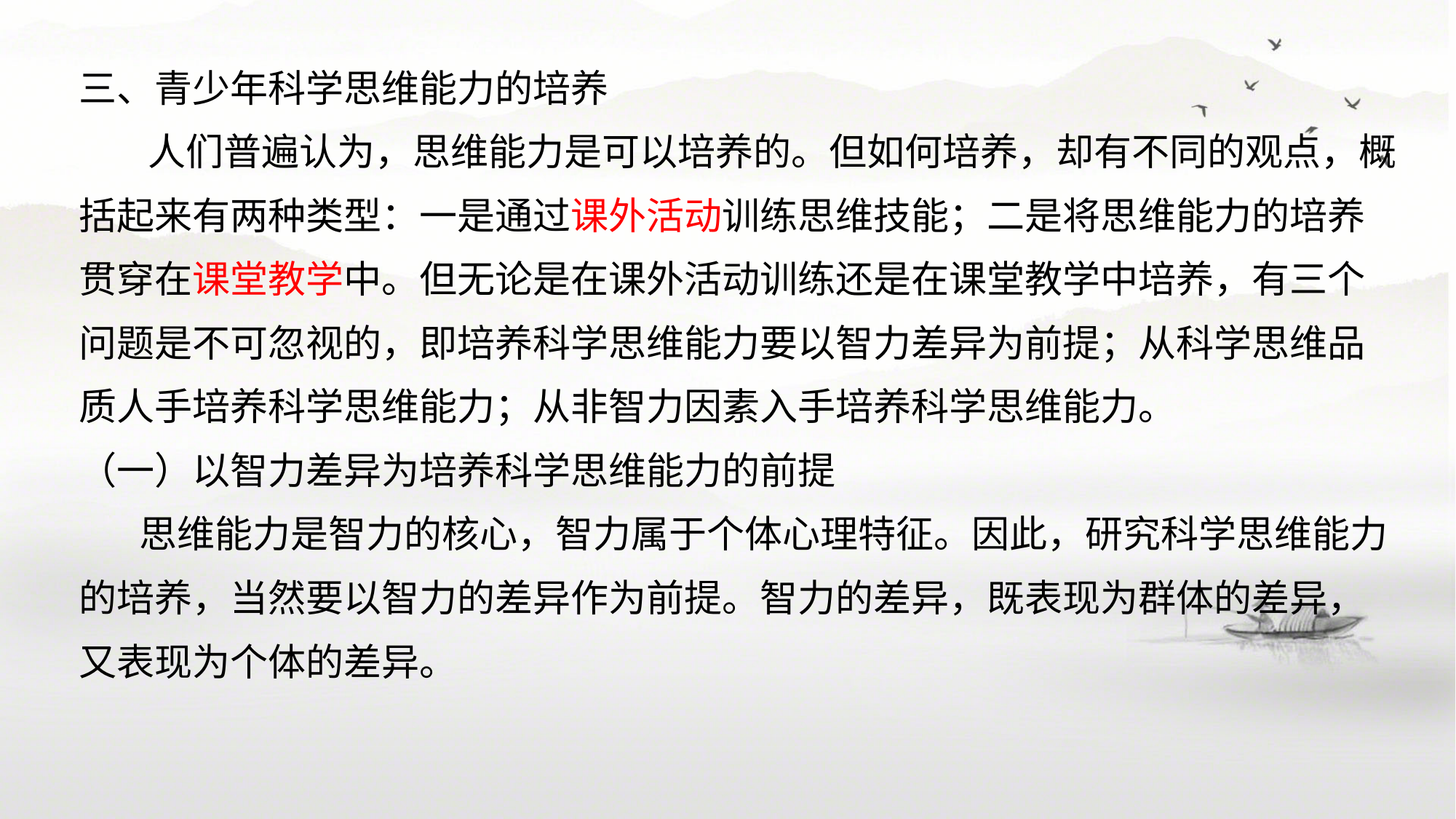

三、青少年科学思维能力的培养
       人们普遍认为，思维能力是可以培养的。但如何培养，却有不同的观点，概括起来有两种类型：一是通过课外活动训练思维技能；二是将思维能力的培养贯穿在课堂教学中。但无论是在课外活动训练还是在课堂教学中培养，有三个问题是不可忽视的，即培养科学思维能力要以智力差异为前提；从科学思维品质人手培养科学思维能力；从非智力因素入手培养科学思维能力。
（一）以智力差异为培养科学思维能力的前提
      思维能力是智力的核心，智力属于个体心理特征。因此，研究科学思维能力的培养，当然要以智力的差异作为前提。智力的差异，既表现为群体的差异，又表现为个体的差异。